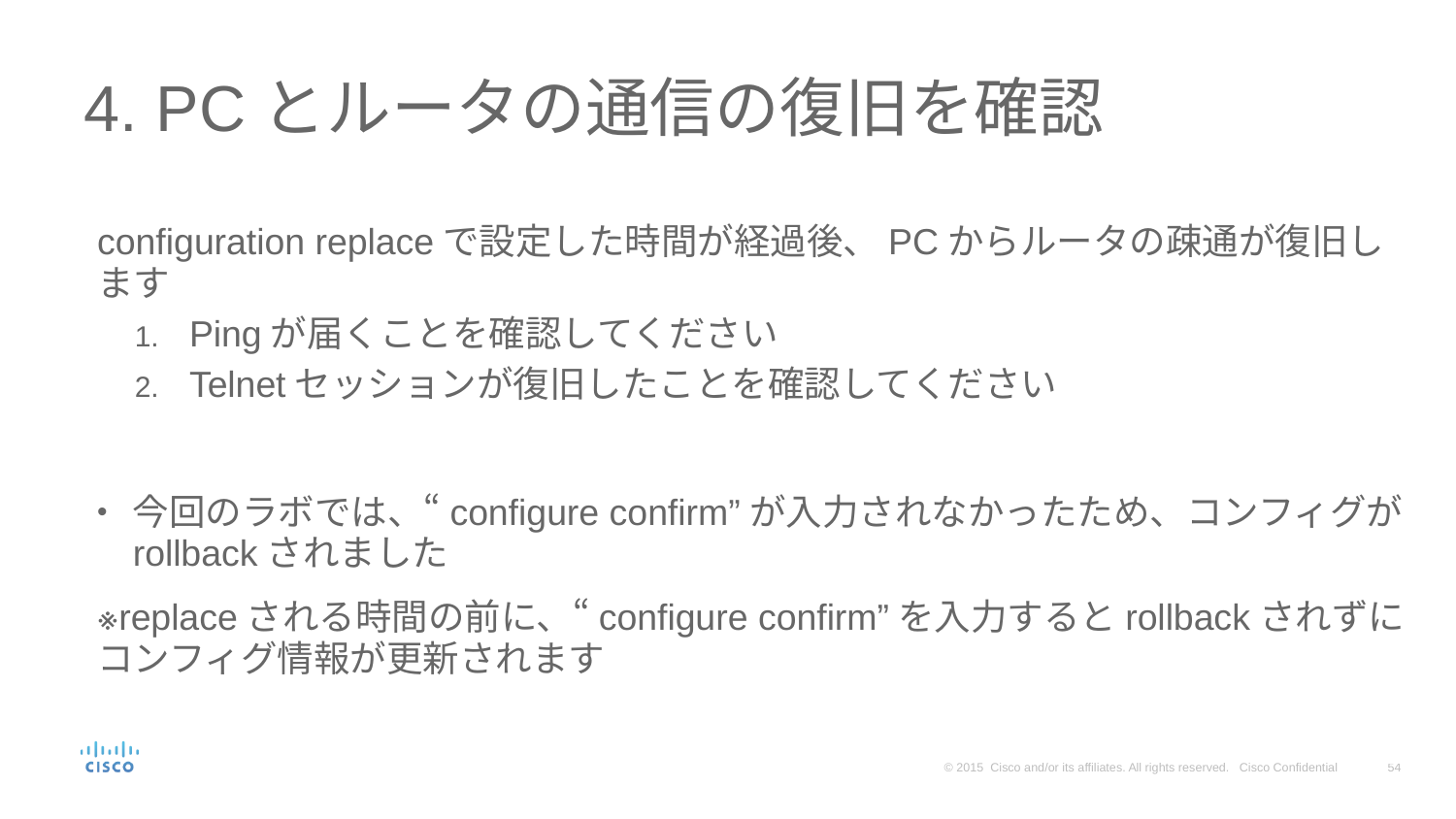

# 4. PCとルータの通信の復旧を確認
configuration replaceで設定した時間が経過後、PCからルータの疎通が復旧します
Pingが届くことを確認してください
Telnetセッションが復旧したことを確認してください

今回のラボでは、“configure confirm”が入力されなかったため、コンフィグがrollbackされました
※replaceされる時間の前に、“configure confirm”を入力するとrollbackされずに
コンフィグ情報が更新されます